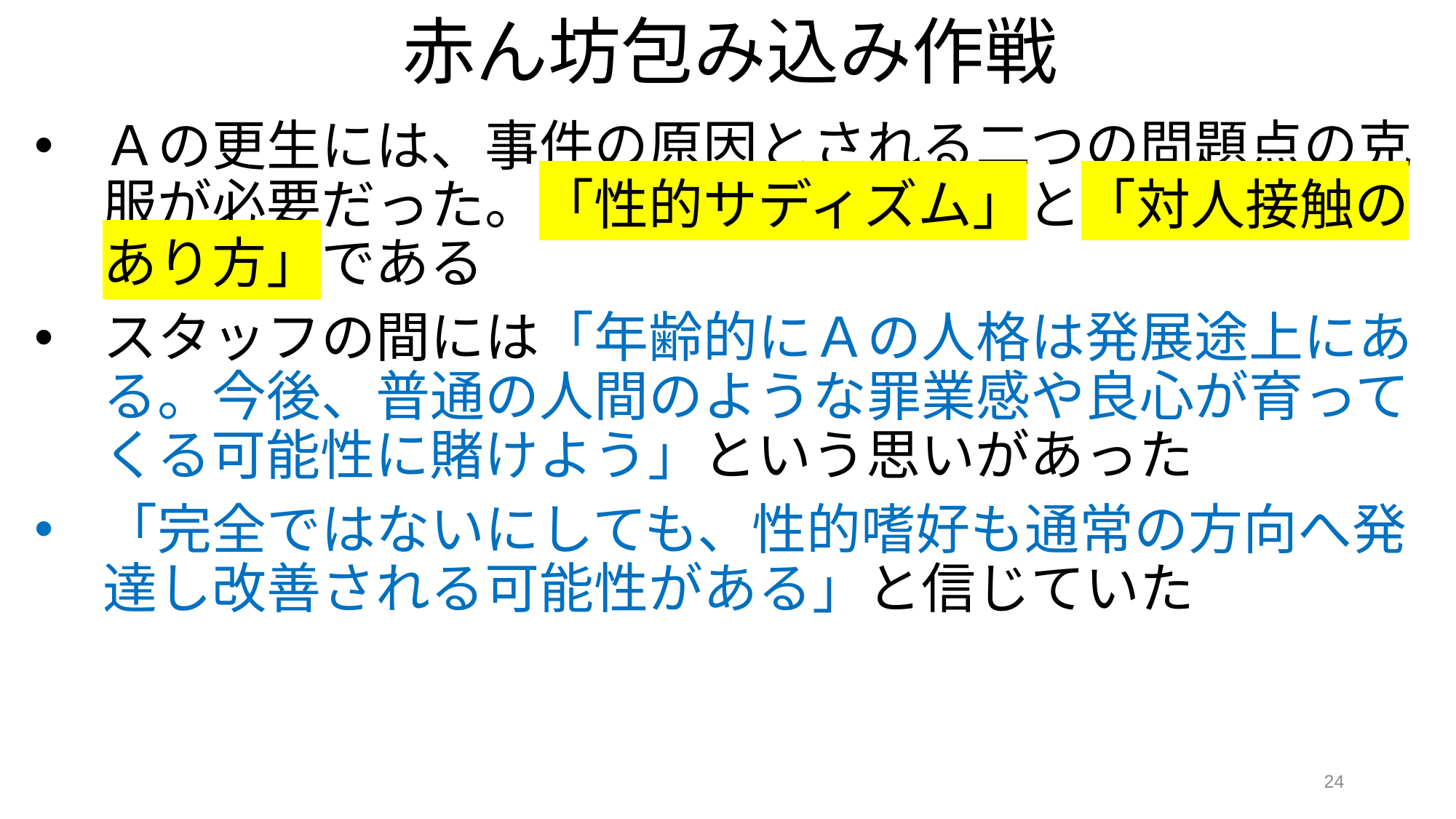

# 赤ん坊包み込み作戦
Ａの更生には、事件の原因とされる二つの問題点の克服が必要だった。「性的サディズム」と「対人接触のあり方」である
スタッフの間には「年齢的にＡの人格は発展途上にある。今後、普通の人間のような罪業感や良心が育ってくる可能性に賭けよう」という思いがあった
「完全ではないにしても、性的嗜好も通常の方向へ発達し改善される可能性がある」と信じていた

24